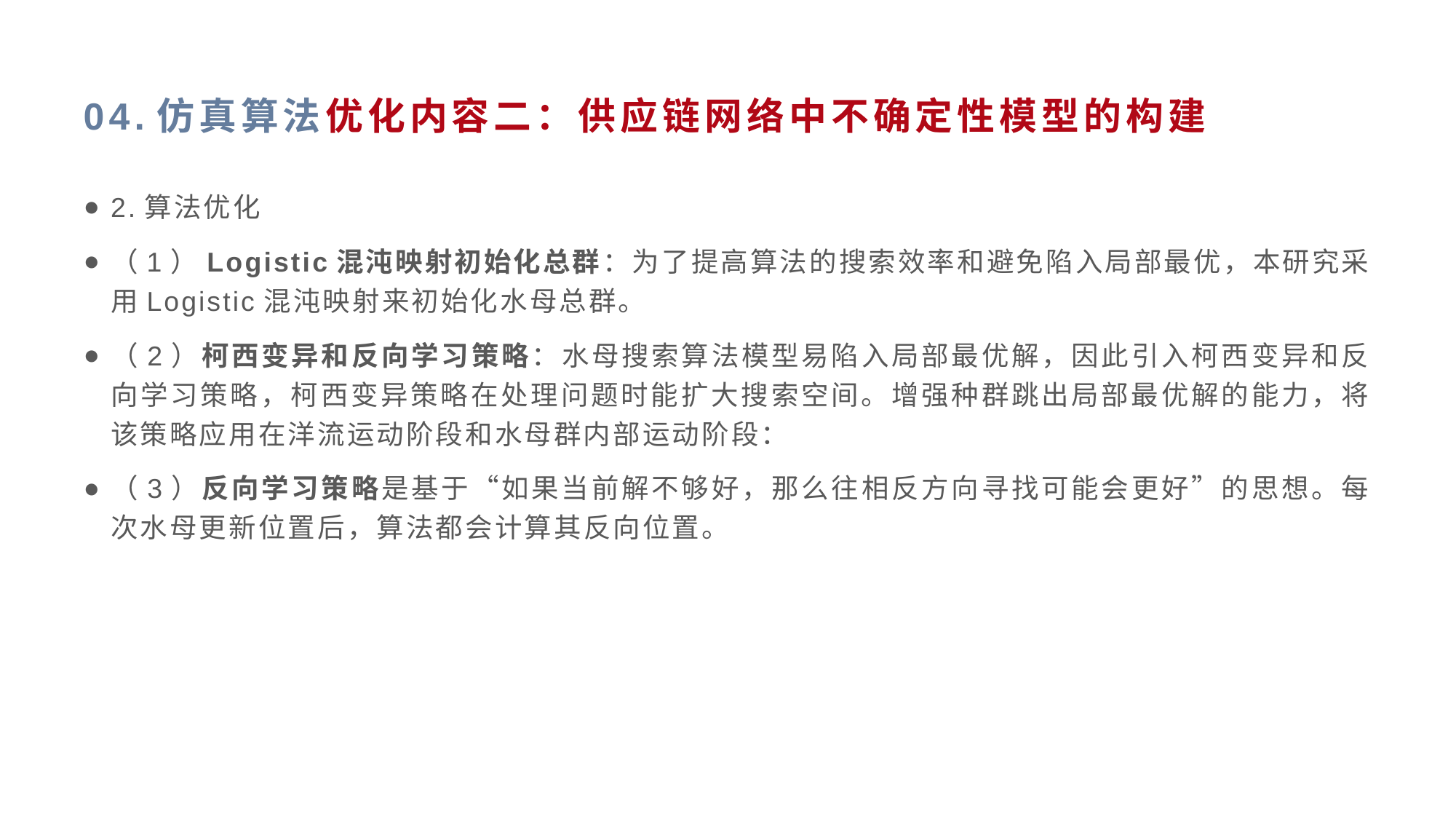

# 04.仿真算法优化内容二：供应链网络中不确定性模型的构建
2.算法优化
（1）Logistic混沌映射初始化总群：为了提高算法的搜索效率和避免陷入局部最优，本研究采用Logistic混沌映射来初始化水母总群。
（2）柯西变异和反向学习策略：水母搜索算法模型易陷入局部最优解，因此引入柯西变异和反向学习策略，柯西变异策略在处理问题时能扩大搜索空间。增强种群跳出局部最优解的能力，将该策略应用在洋流运动阶段和水母群内部运动阶段：
（3）反向学习策略是基于“如果当前解不够好，那么往相反方向寻找可能会更好”的思想。每次水母更新位置后，算法都会计算其反向位置。